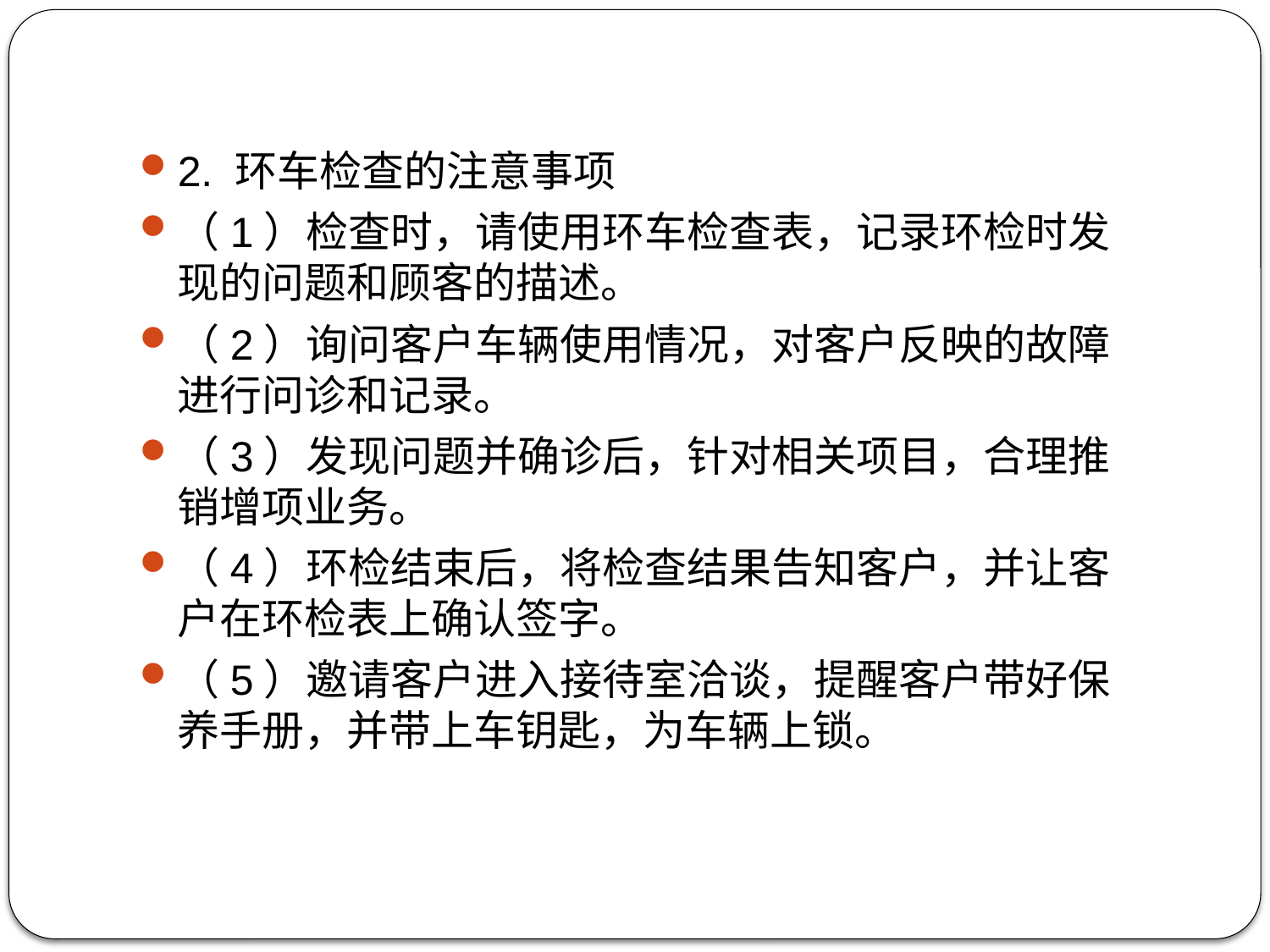

2. 环车检查的注意事项
（1）检查时，请使用环车检查表，记录环检时发现的问题和顾客的描述。
（2）询问客户车辆使用情况，对客户反映的故障进行问诊和记录。
（3）发现问题并确诊后，针对相关项目，合理推销增项业务。
（4）环检结束后，将检查结果告知客户，并让客户在环检表上确认签字。
（5）邀请客户进入接待室洽谈，提醒客户带好保养手册，并带上车钥匙，为车辆上锁。